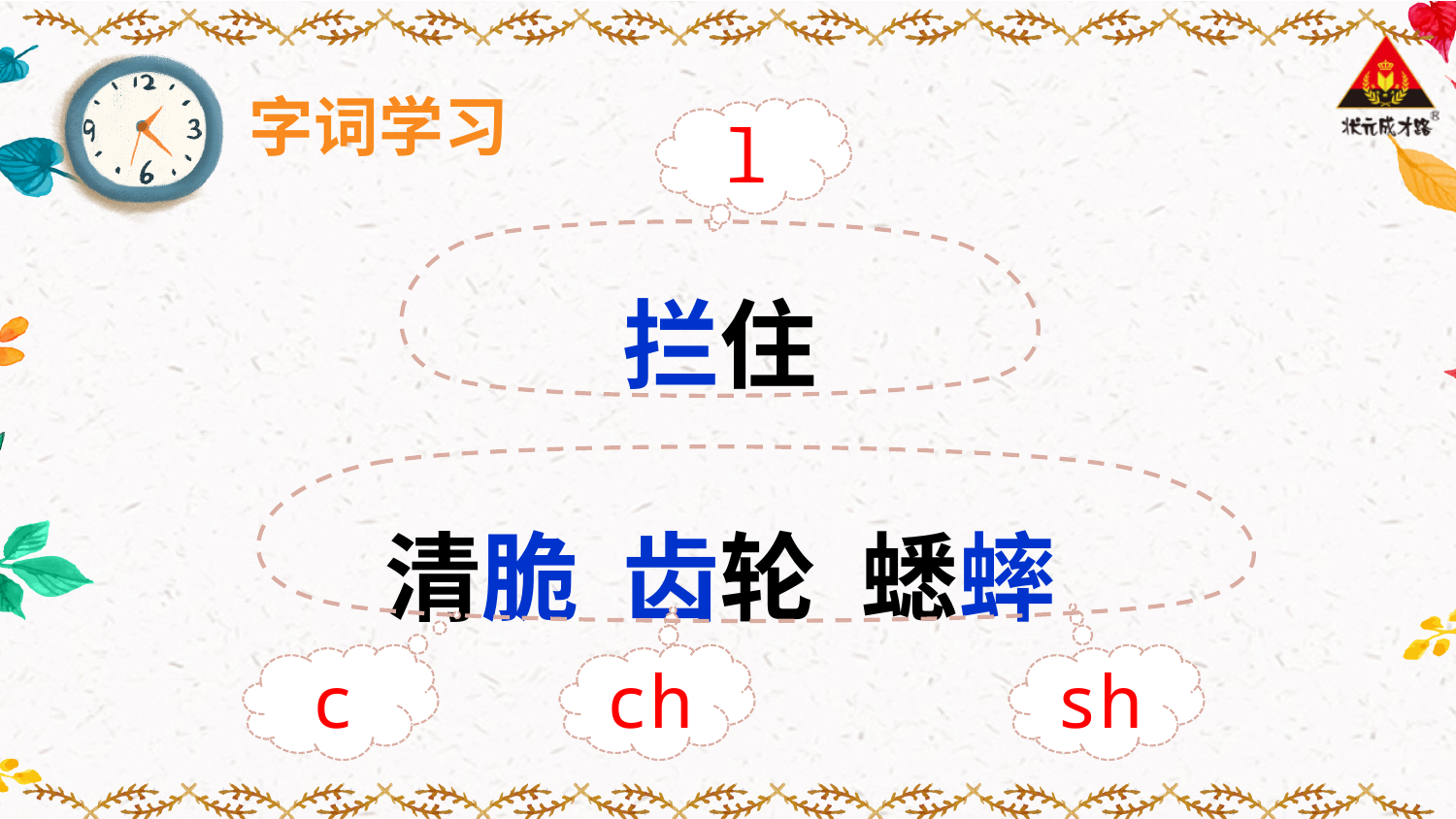

字词学习
l
拦住
清脆  齿轮  蟋蟀

c
ch
sh